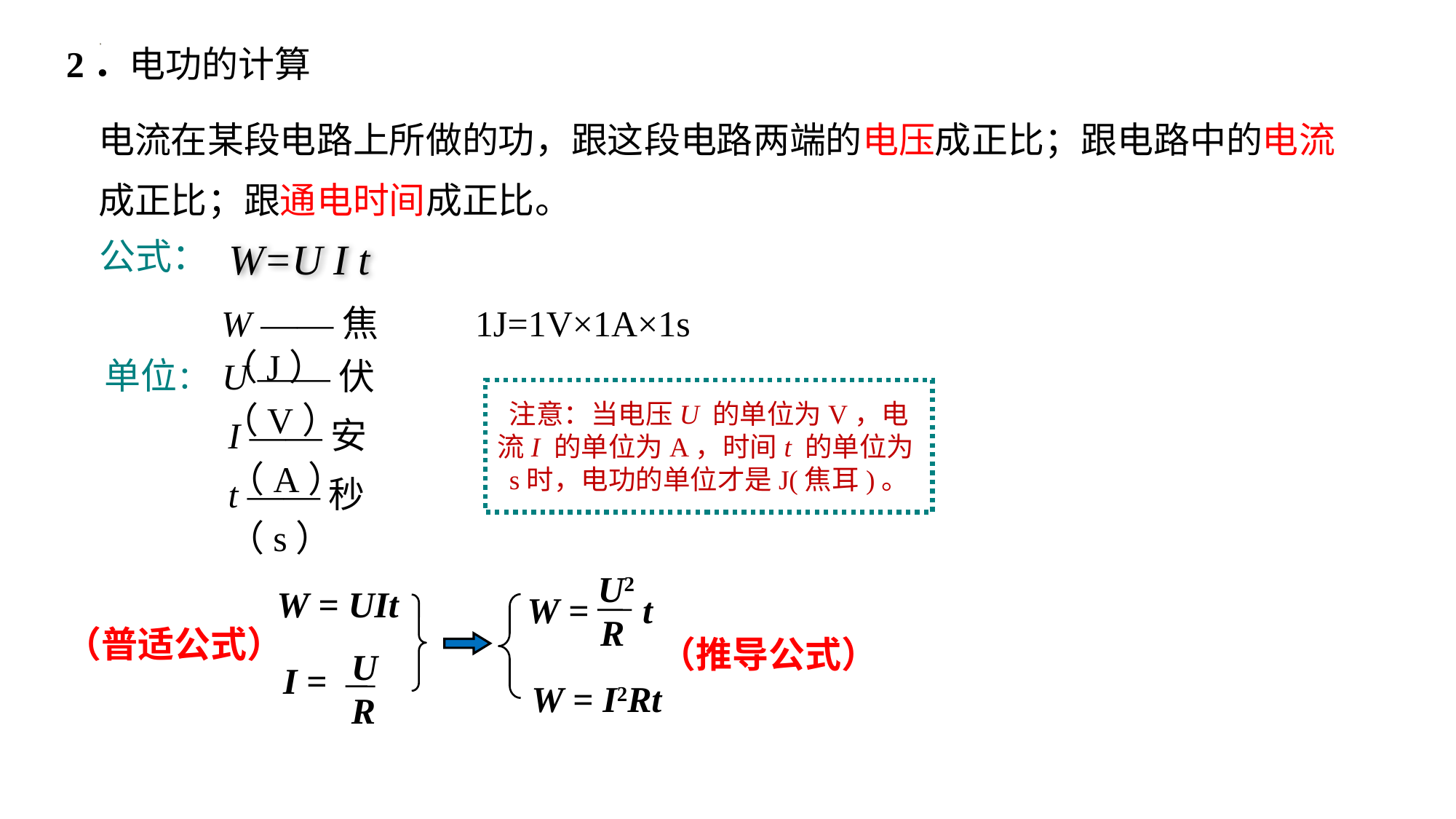

2．电功的计算
电流在某段电路上所做的功，跟这段电路两端的电压成正比；跟电路中的电流成正比；跟通电时间成正比。

W=U I t
公式：
W ——焦（J）
1J=1V×1A×1s
单位：
U ——伏（V）
注意：当电压U 的单位为V，电流I 的单位为A，时间t 的单位为s时，电功的单位才是J(焦耳)。
I ——安（A）
t ——秒（s）
 U2
R

W =
t

W = I2Rt
W = UIt

（普适公式）

（推导公式）

U
R

I =